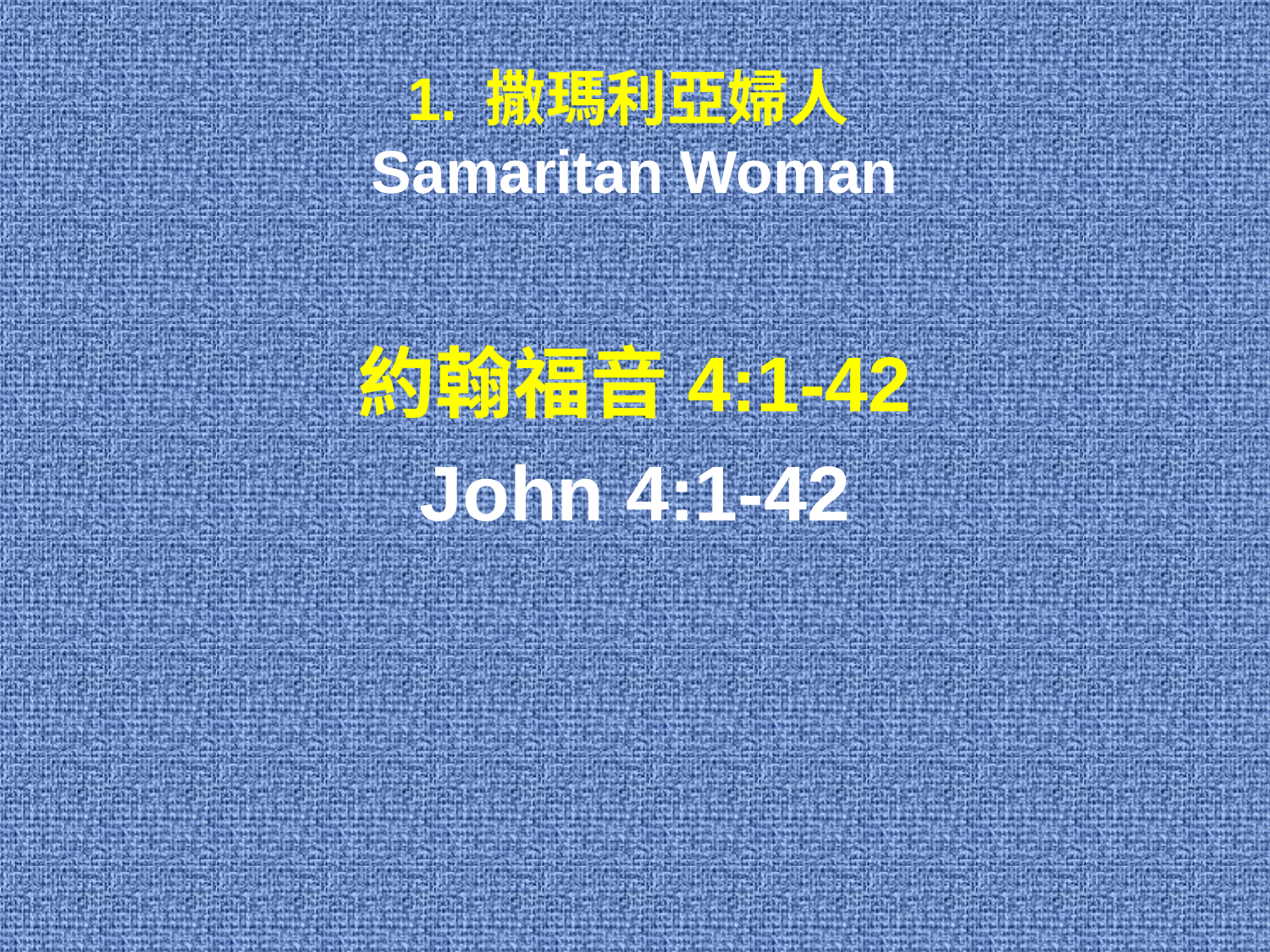

# 1. 撒瑪利亞婦人 Samaritan Woman
約翰福音4:1-42
John 4:1-42